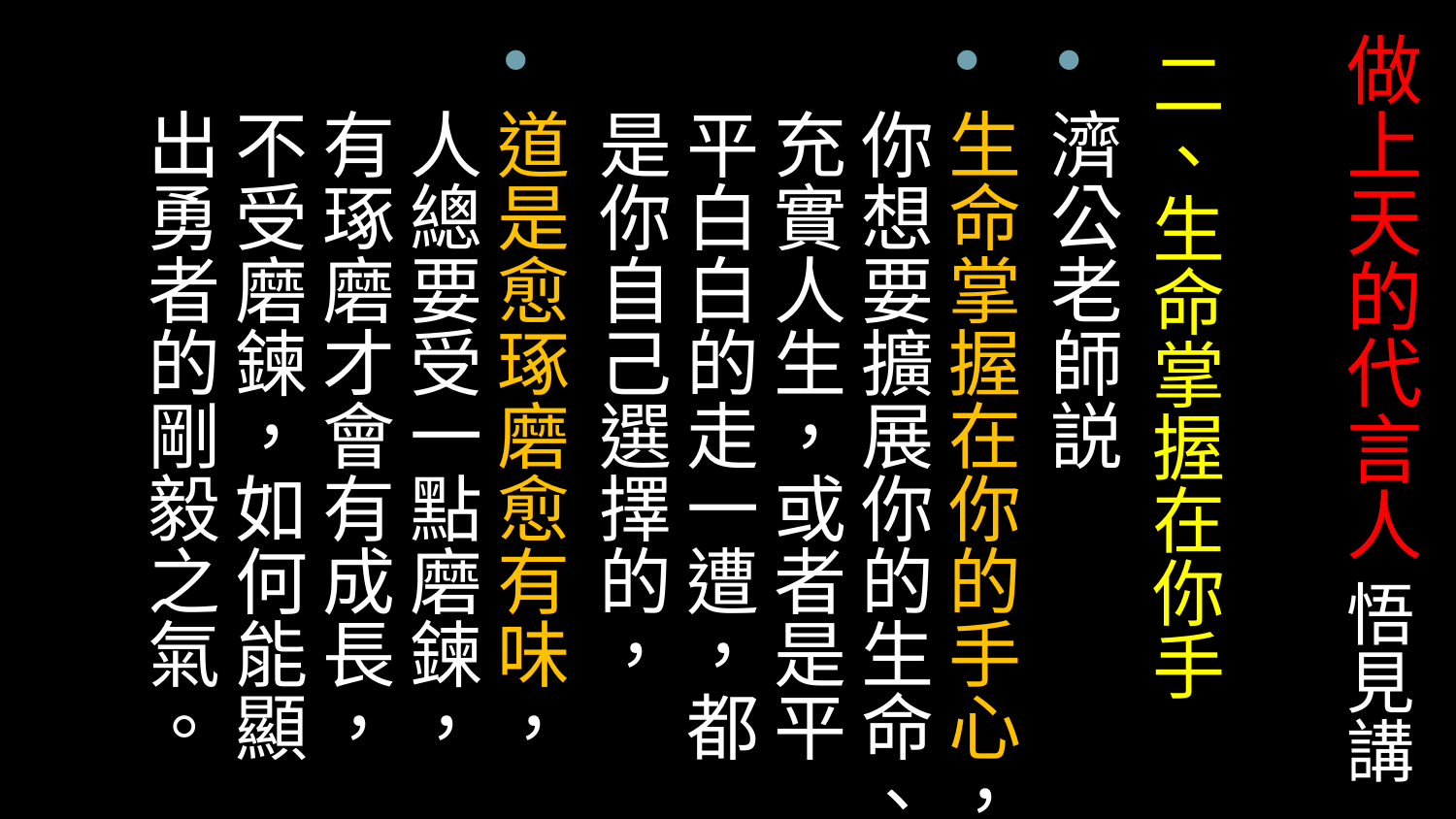

# 做上天的代言人 悟見講
二、生命掌握在你手
濟公老師説
生命掌握在你的手心，你想要擴展你的生命、充實人生，或者是平平白白的走一遭，都是你自己選擇的，
道是愈琢磨愈有味，人總要受一點磨鍊，有琢磨才會有成長，不受磨鍊，如何能顯出勇者的剛毅之氣。